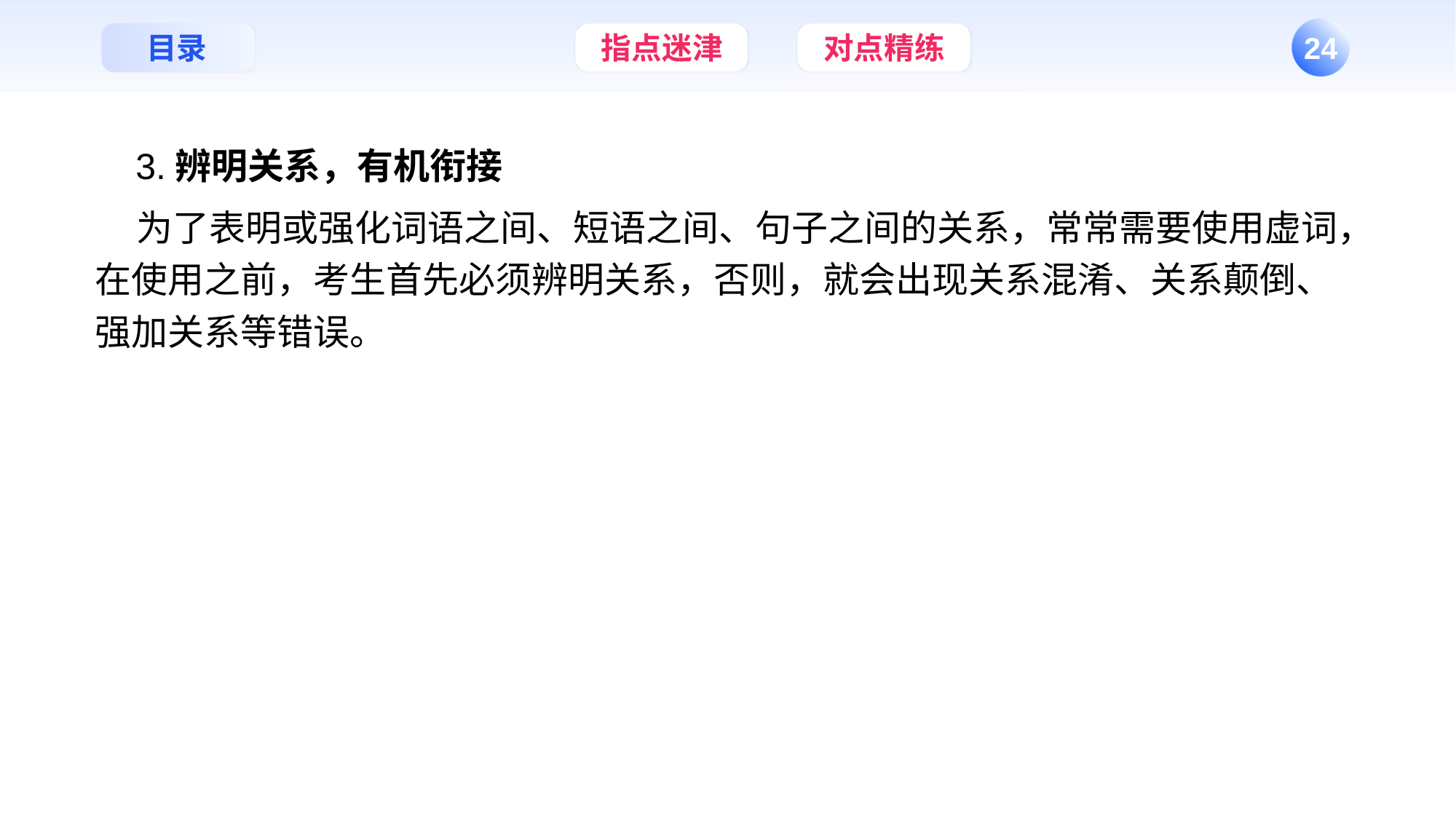

3.辨明关系，有机衔接
    为了表明或强化词语之间、短语之间、句子之间的关系，常常需要使用虚词，在使用之前，考生首先必须辨明关系，否则，就会出现关系混淆、关系颠倒、强加关系等错误。